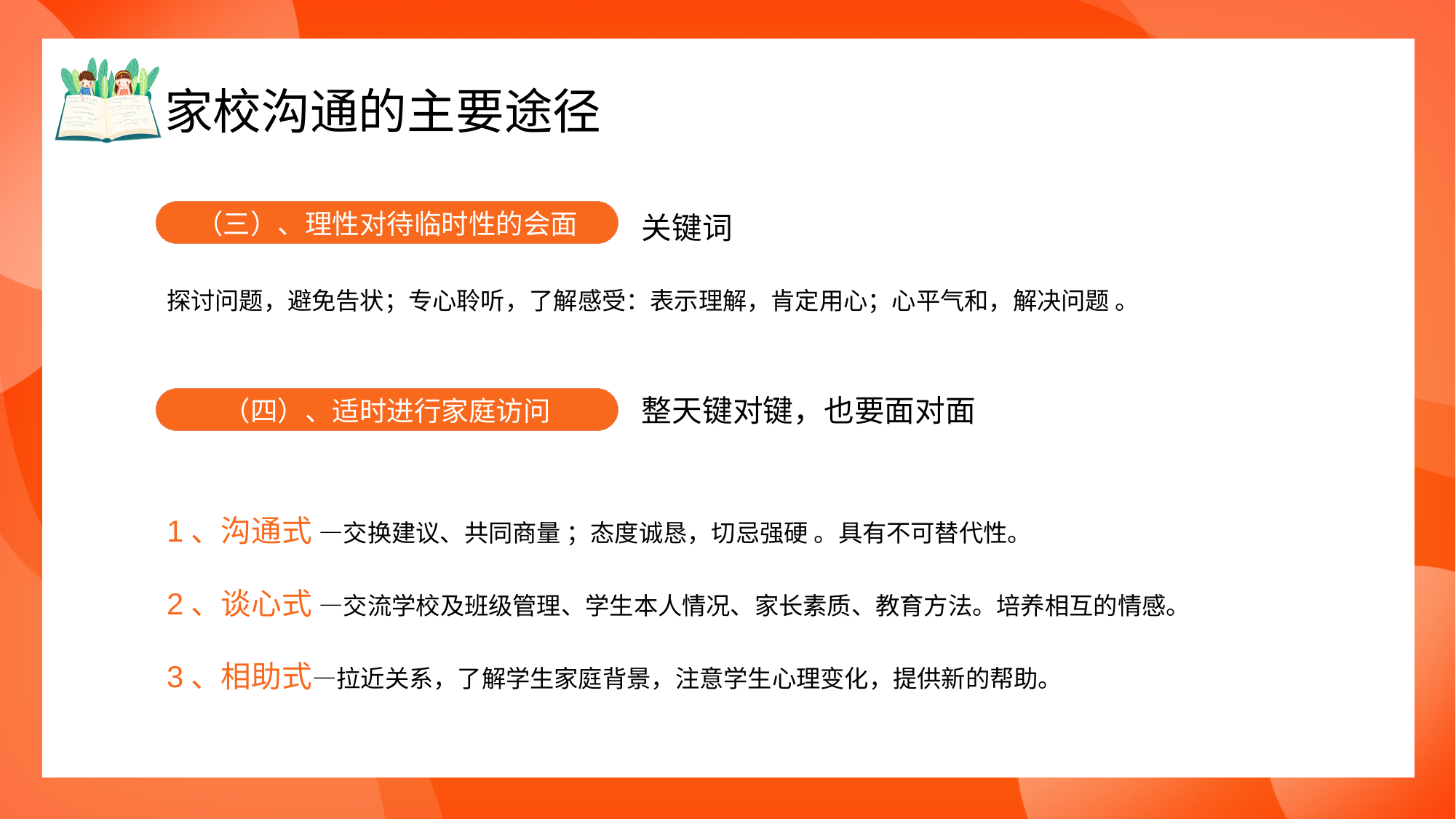

（三）、理性对待临时性的会面
关键词
探讨问题，避免告状；专心聆听，了解感受：表示理解，肯定用心；心平气和，解决问题 。
整天键对键，也要面对面
（四）、适时进行家庭访问
1、沟通式 —交换建议、共同商量 ；态度诚恳，切忌强硬 。具有不可替代性。
2、谈心式 —交流学校及班级管理、学生本人情况、家长素质、教育方法。培养相互的情感。
3、相助式—拉近关系，了解学生家庭背景，注意学生心理变化，提供新的帮助。